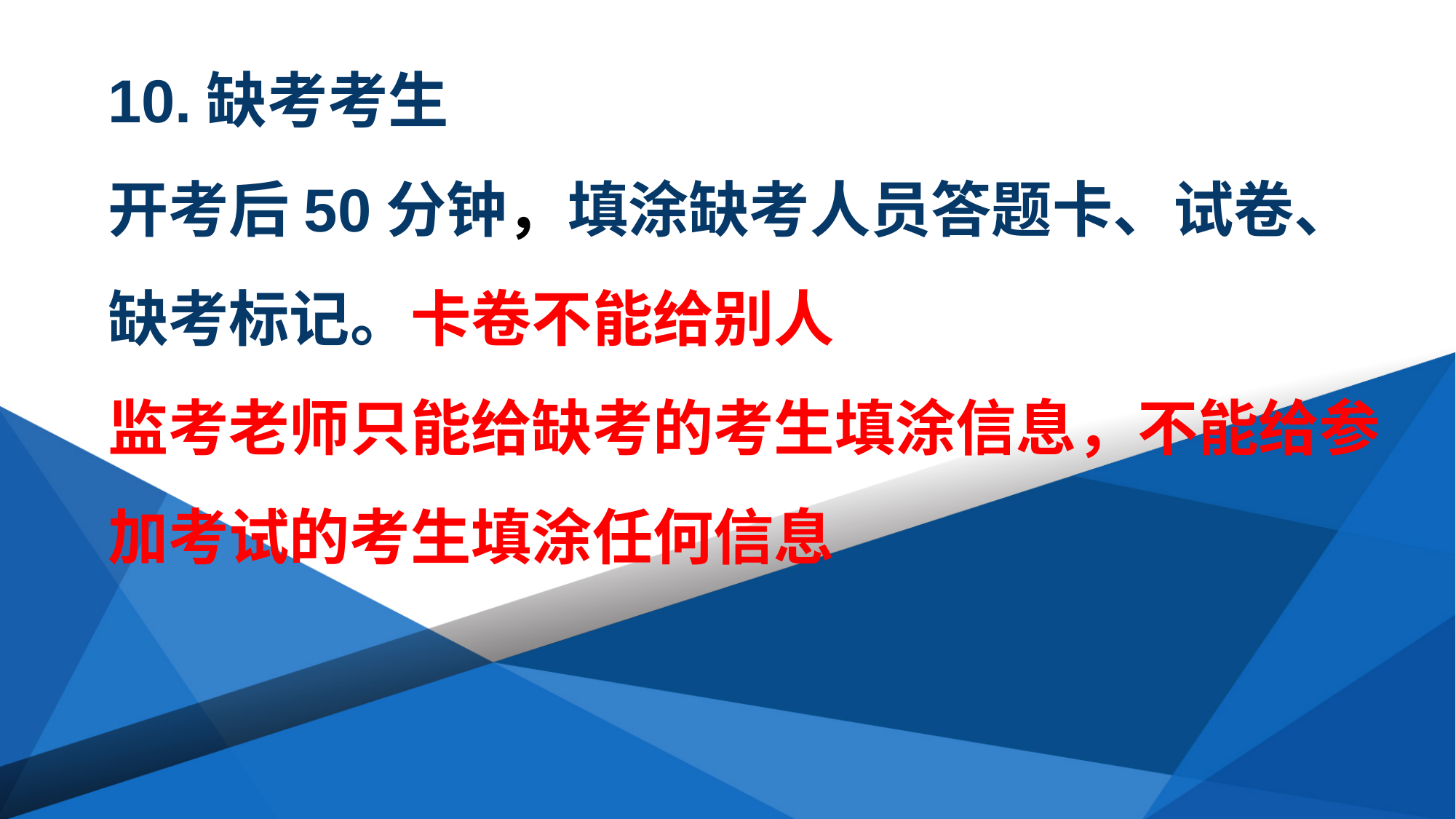

10.缺考考生
开考后50分钟，填涂缺考人员答题卡、试卷、缺考标记。卡卷不能给别人
监考老师只能给缺考的考生填涂信息，不能给参加考试的考生填涂任何信息